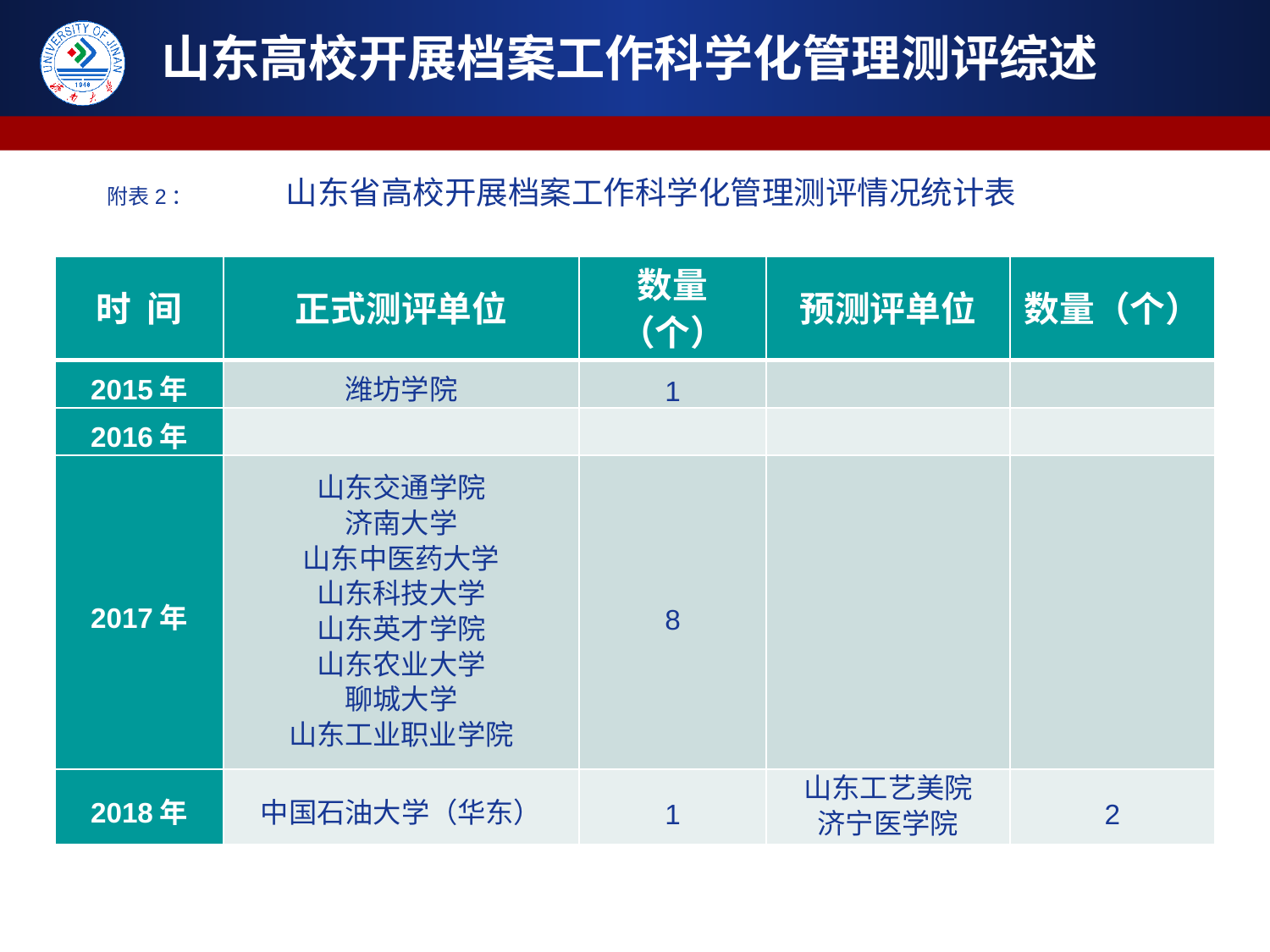

附表2：             山东省高校开展档案工作科学化管理测评情况统计表
| 时 间 | 正式测评单位 | 数量（个） | 预测评单位 | 数量（个） |
| --- | --- | --- | --- | --- |
| 2015年 | 潍坊学院 | 1 |  |  |
| 2016年 |  |  |  |  |
| 2017年 | 山东交通学院 济南大学 山东中医药大学 山东科技大学 山东英才学院 山东农业大学 聊城大学 山东工业职业学院 | 8 |  |  |
| 2018年 | 中国石油大学（华东） | 1 | 山东工艺美院 济宁医学院 | 2 |